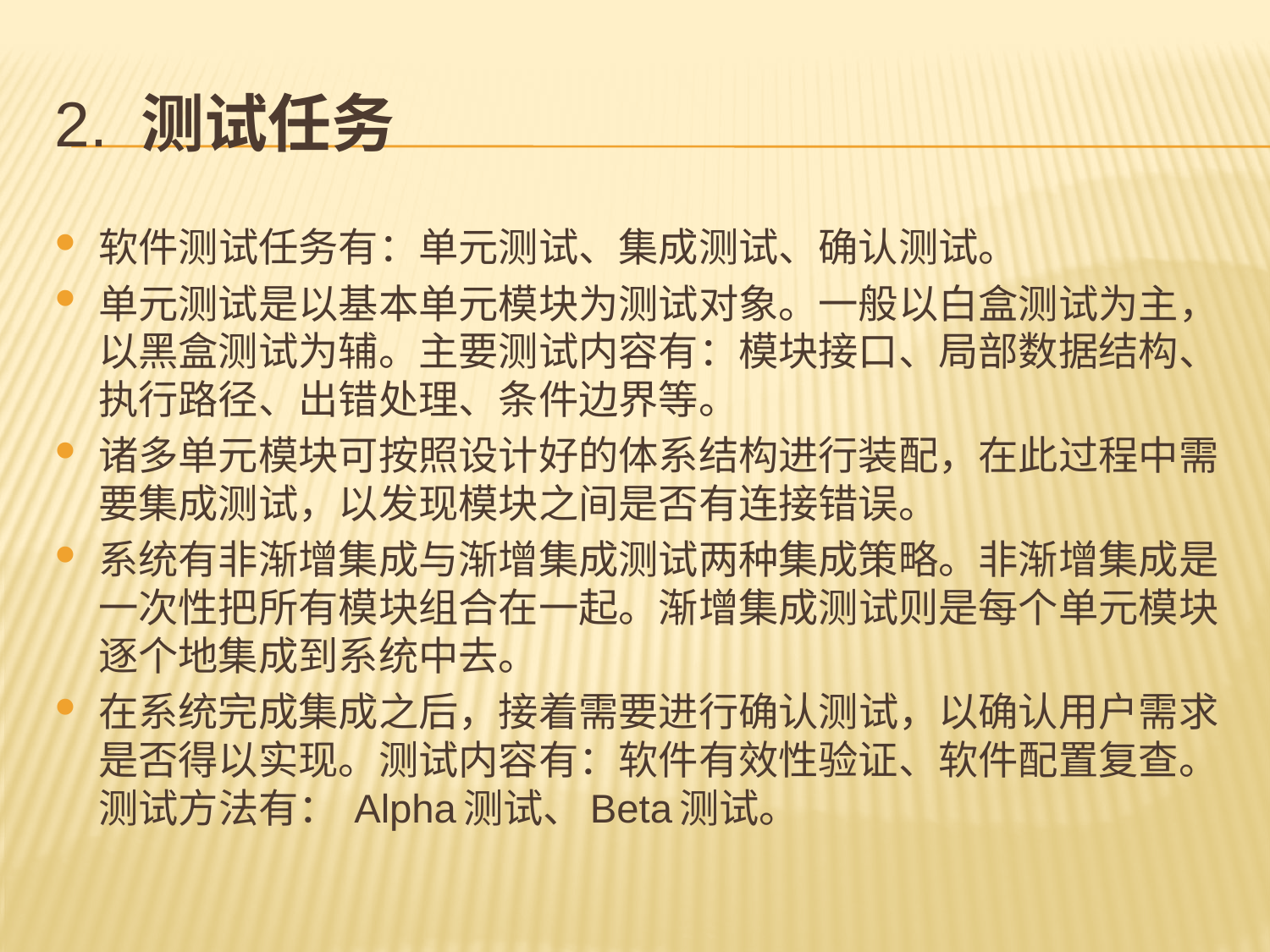

# 2. 测试任务
软件测试任务有：单元测试、集成测试、确认测试。
单元测试是以基本单元模块为测试对象。一般以白盒测试为主，以黑盒测试为辅。主要测试内容有：模块接口、局部数据结构、执行路径、出错处理、条件边界等。
诸多单元模块可按照设计好的体系结构进行装配，在此过程中需要集成测试，以发现模块之间是否有连接错误。
系统有非渐增集成与渐增集成测试两种集成策略。非渐增集成是一次性把所有模块组合在一起。渐增集成测试则是每个单元模块逐个地集成到系统中去。
在系统完成集成之后，接着需要进行确认测试，以确认用户需求是否得以实现。测试内容有：软件有效性验证、软件配置复查。测试方法有： Alpha测试、Beta测试。